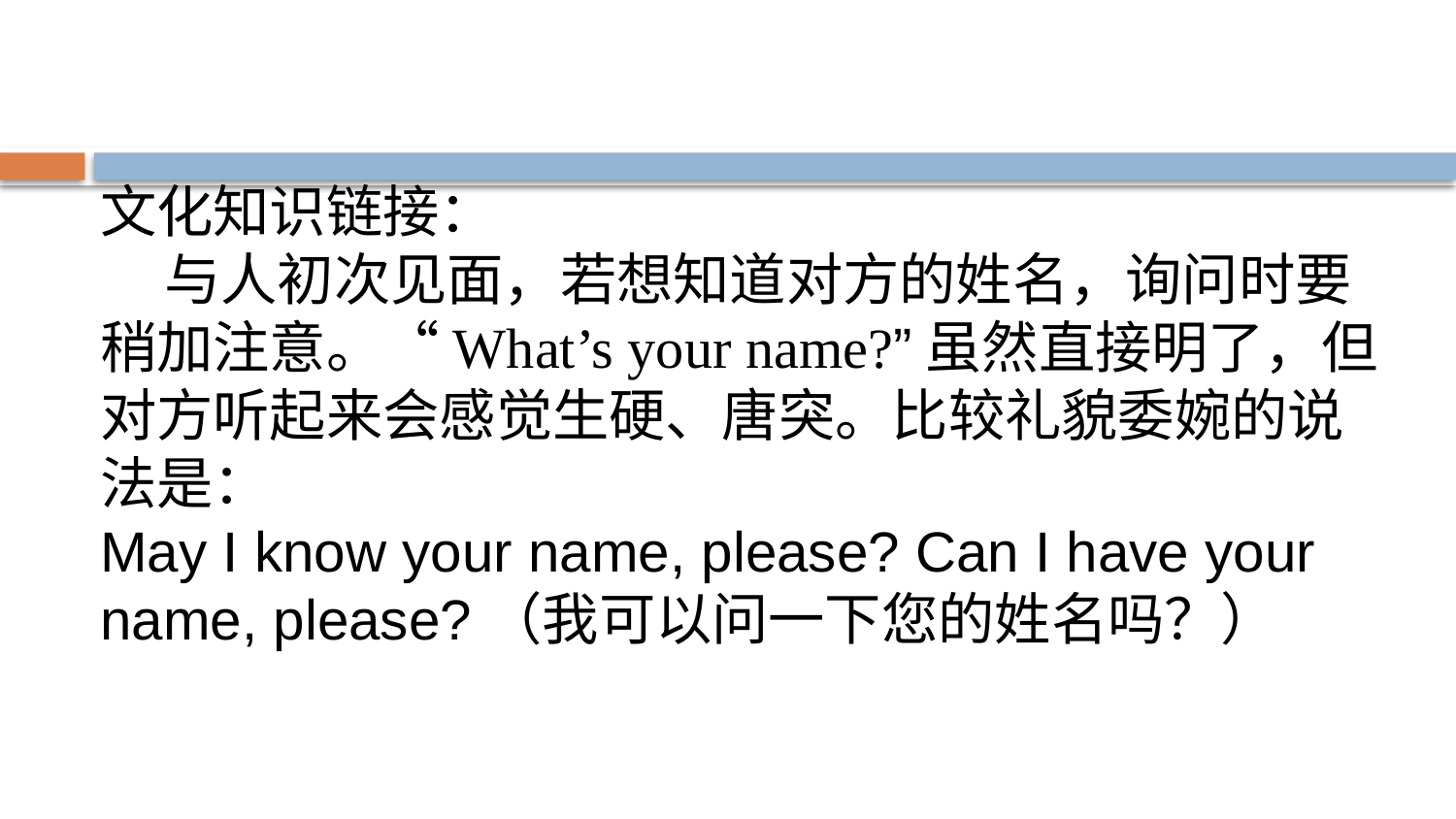

文化知识链接：
    与人初次见面，若想知道对方的姓名，询问时要稍加注意。“What’s your name?”虽然直接明了，但对方听起来会感觉生硬、唐突。比较礼貌委婉的说法是：
May I know your name, please? Can I have your name, please?（我可以问一下您的姓名吗？）